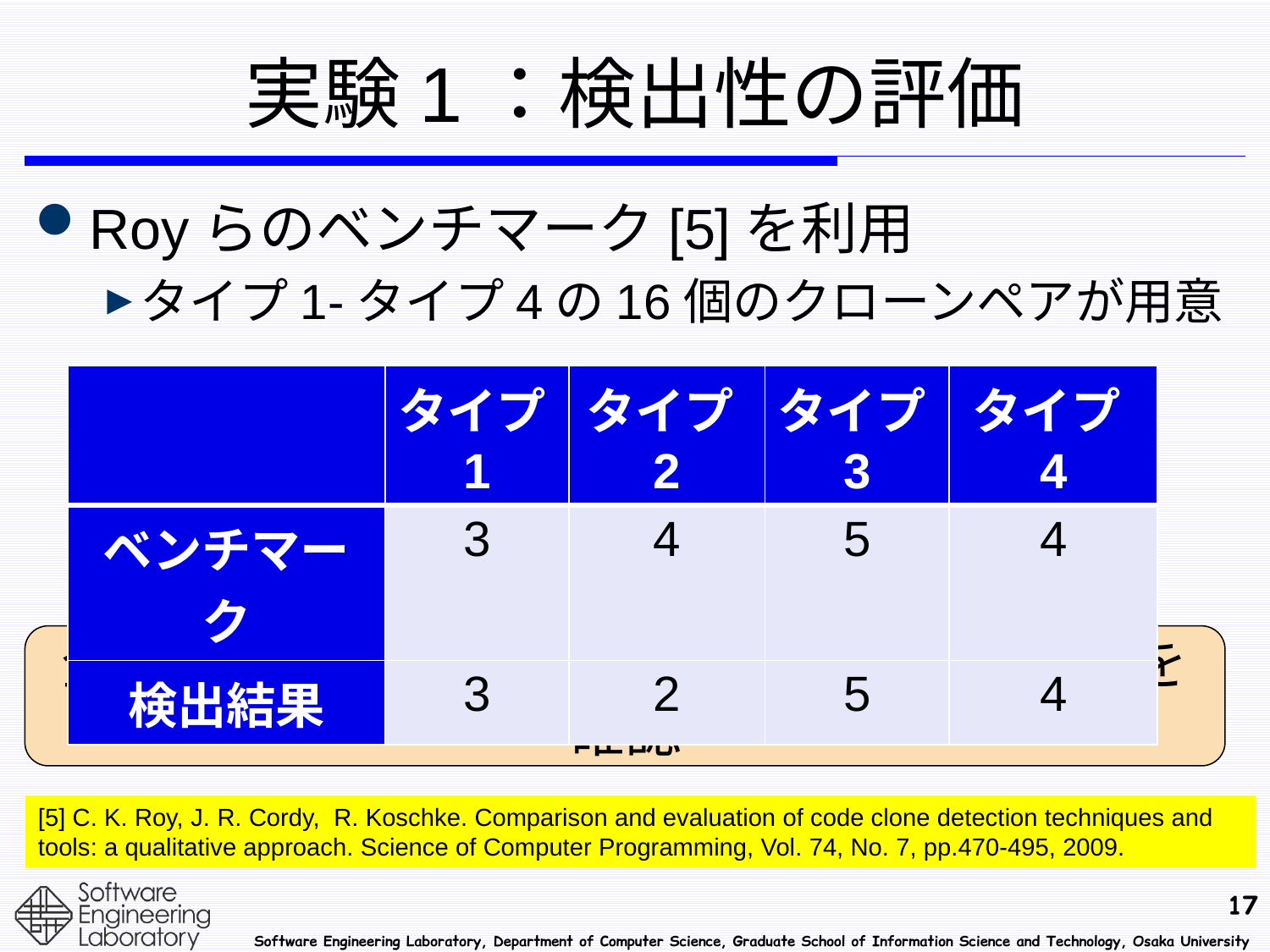

# 実験1：検出性の評価
Royらのベンチマーク[5]を利用
タイプ1-タイプ4の16個のクローンペアが用意

|  | タイプ1 | タイプ2 | タイプ3 | タイプ4 |
| --- | --- | --- | --- | --- |
| ベンチマーク | 3 | 4 | 5 | 4 |
| 検出結果 | 3 | 2 | 5 | 4 |
全タイプのコードクローンを検出することを確認
[5] C. K. Roy, J. R. Cordy,  R. Koschke. Comparison and evaluation of code clone detection techniques and tools: a qualitative approach. Science of Computer Programming, Vol. 74, No. 7, pp.470-495, 2009.